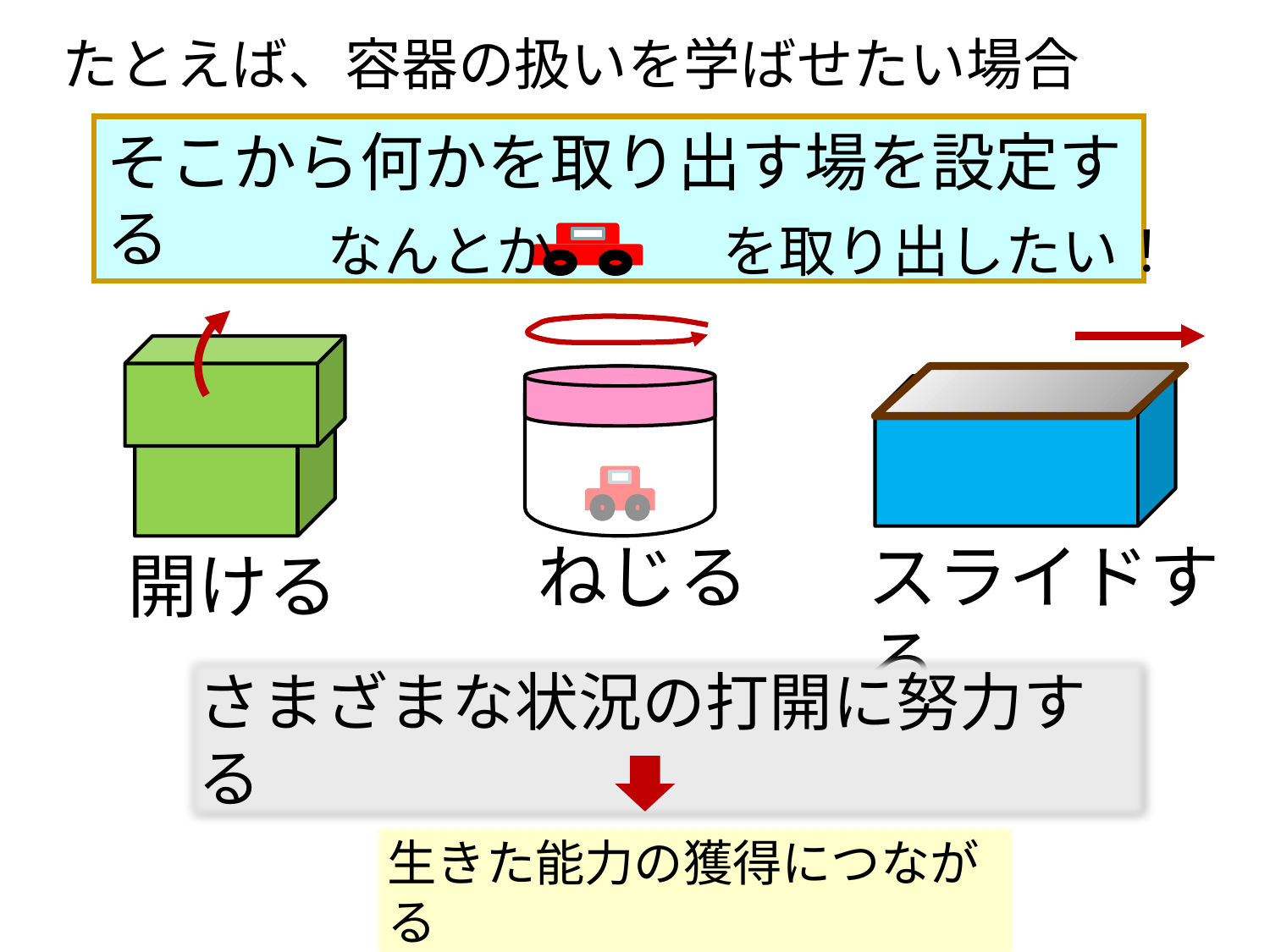

たとえば、容器の扱いを学ばせたい場合
そこから何かを取り出す場を設定する
なんとか　　　を取り出したい！

ねじる
スライドする
開ける
さまざまな状況の打開に努力する

生きた能力の獲得につながる